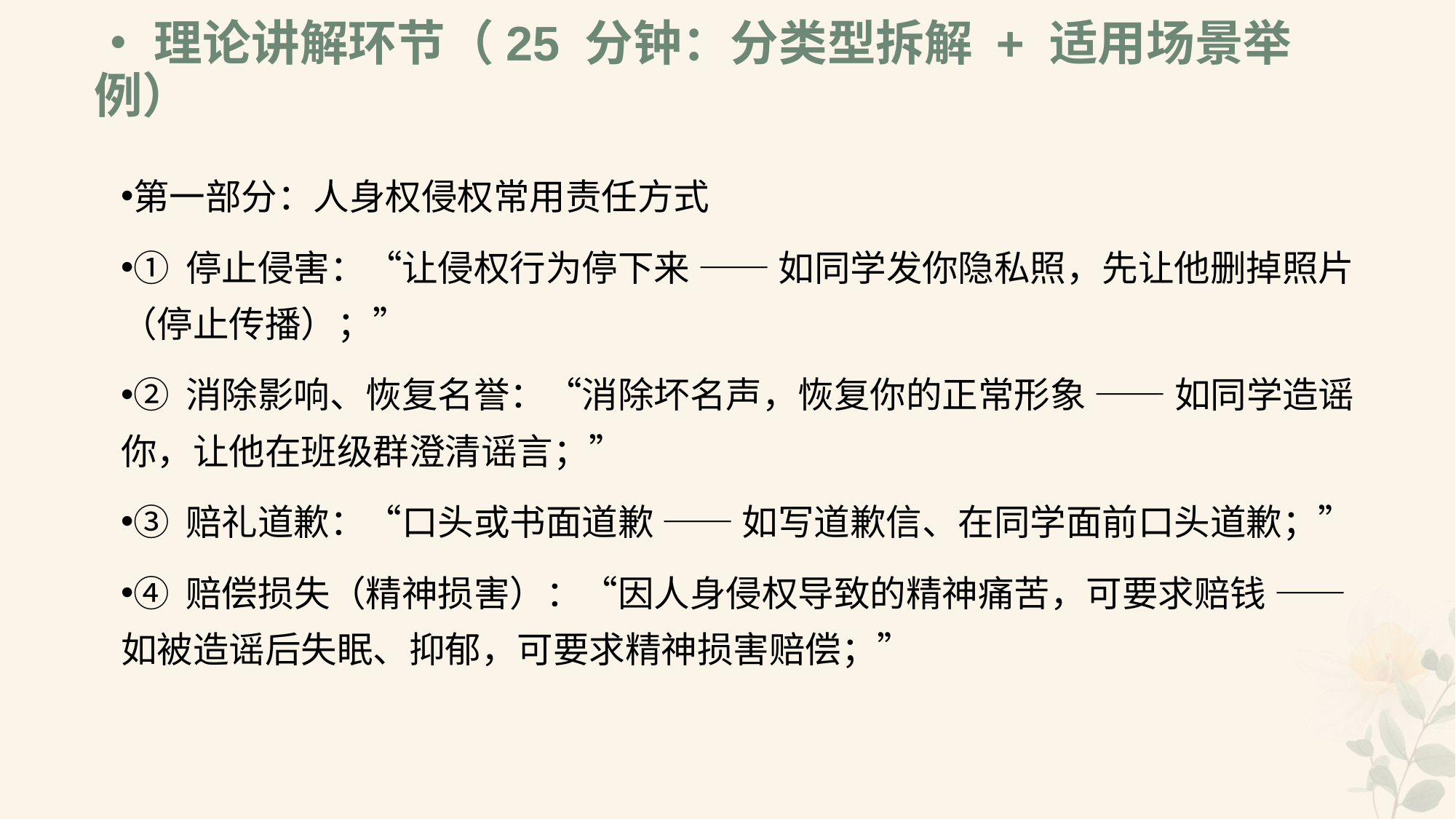

# •理论讲解环节（25 分钟：分类型拆解 + 适用场景举例）
第一部分：人身权侵权常用责任方式
① 停止侵害：“让侵权行为停下来 —— 如同学发你隐私照，先让他删掉照片（停止传播）；”
② 消除影响、恢复名誉：“消除坏名声，恢复你的正常形象 —— 如同学造谣你，让他在班级群澄清谣言；”
③ 赔礼道歉：“口头或书面道歉 —— 如写道歉信、在同学面前口头道歉；”
④ 赔偿损失（精神损害）：“因人身侵权导致的精神痛苦，可要求赔钱 —— 如被造谣后失眠、抑郁，可要求精神损害赔偿；”